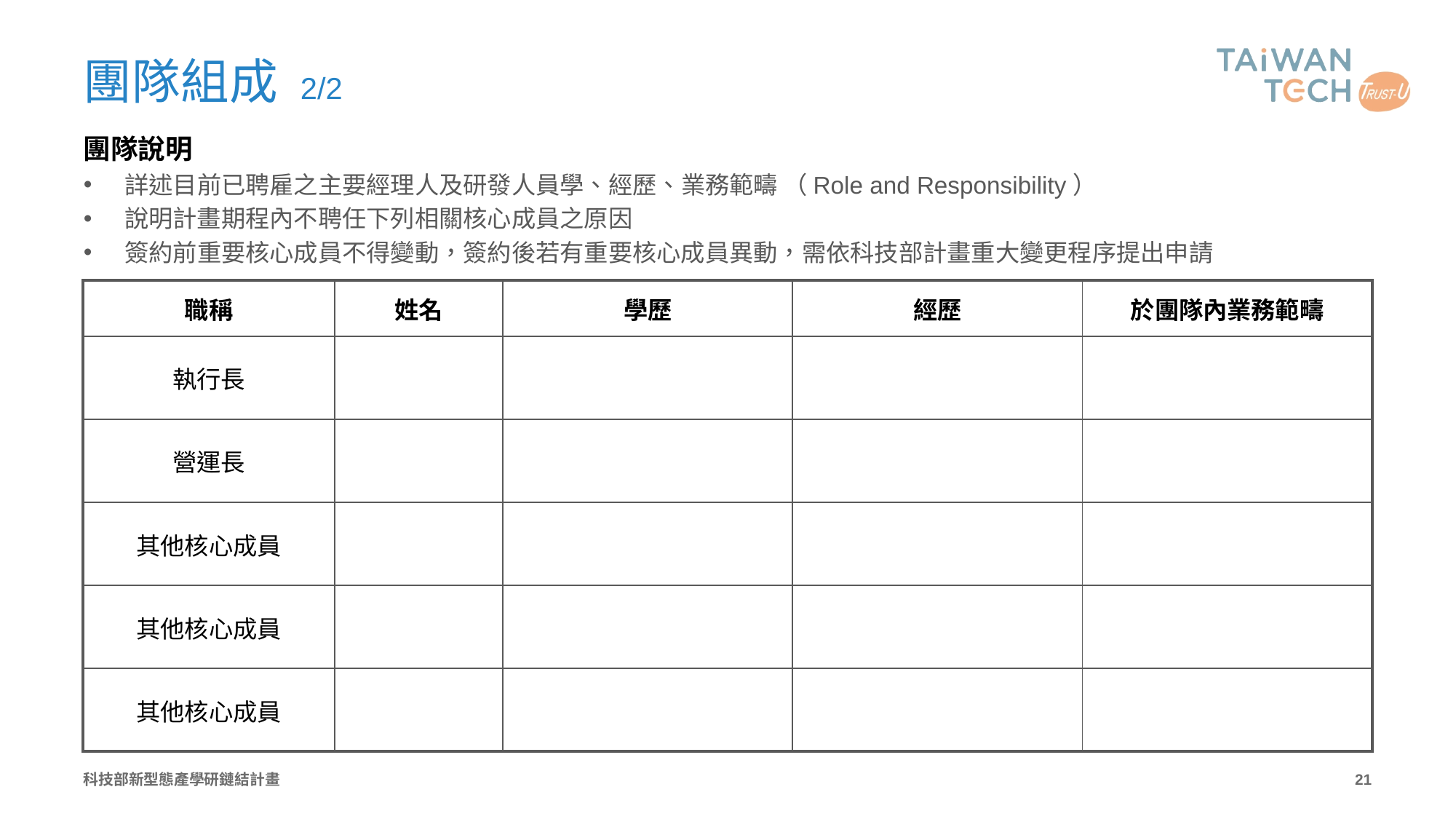

# 團隊組成 2/2
團隊說明
詳述目前已聘雇之主要經理人及研發人員學、經歷、業務範疇 （Role and Responsibility）
說明計畫期程內不聘任下列相關核心成員之原因
簽約前重要核心成員不得變動，簽約後若有重要核心成員異動，需依科技部計畫重大變更程序提出申請
| 職稱 | 姓名 | 學歷 | 經歷 | 於團隊內業務範疇 |
| --- | --- | --- | --- | --- |
| 執行長 |  |  |  |  |
| 營運長 |  |  |  |  |
| 其他核心成員 |  |  |  |  |
| 其他核心成員 |  |  |  |  |
| 其他核心成員 |  |  |  |  |
科技部新型態產學研鏈結計畫
21